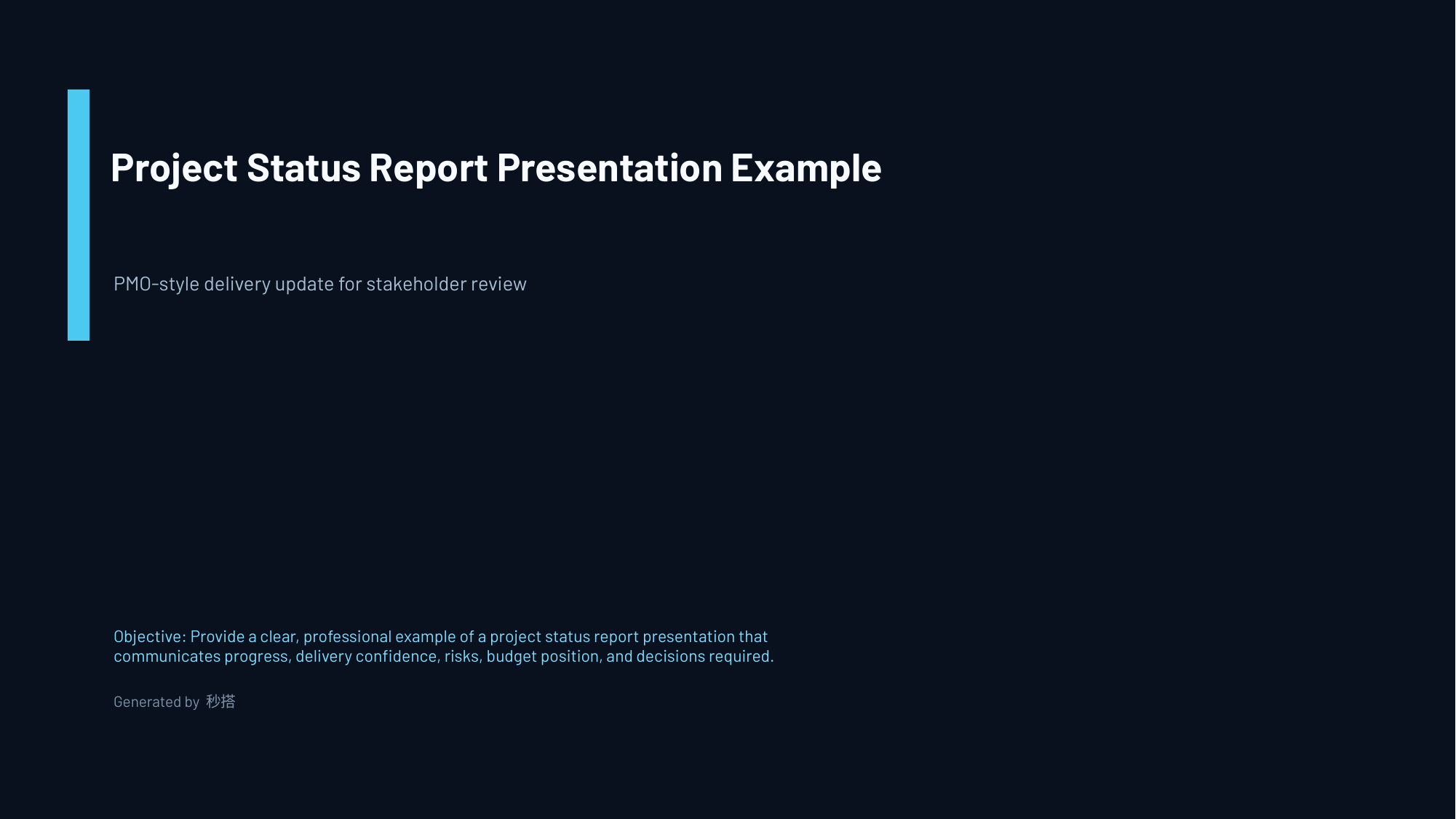

Project Status Report Presentation Example
PMO-style delivery update for stakeholder review
Objective: Provide a clear, professional example of a project status report presentation that communicates progress, delivery confidence, risks, budget position, and decisions required.
Generated by 秒搭